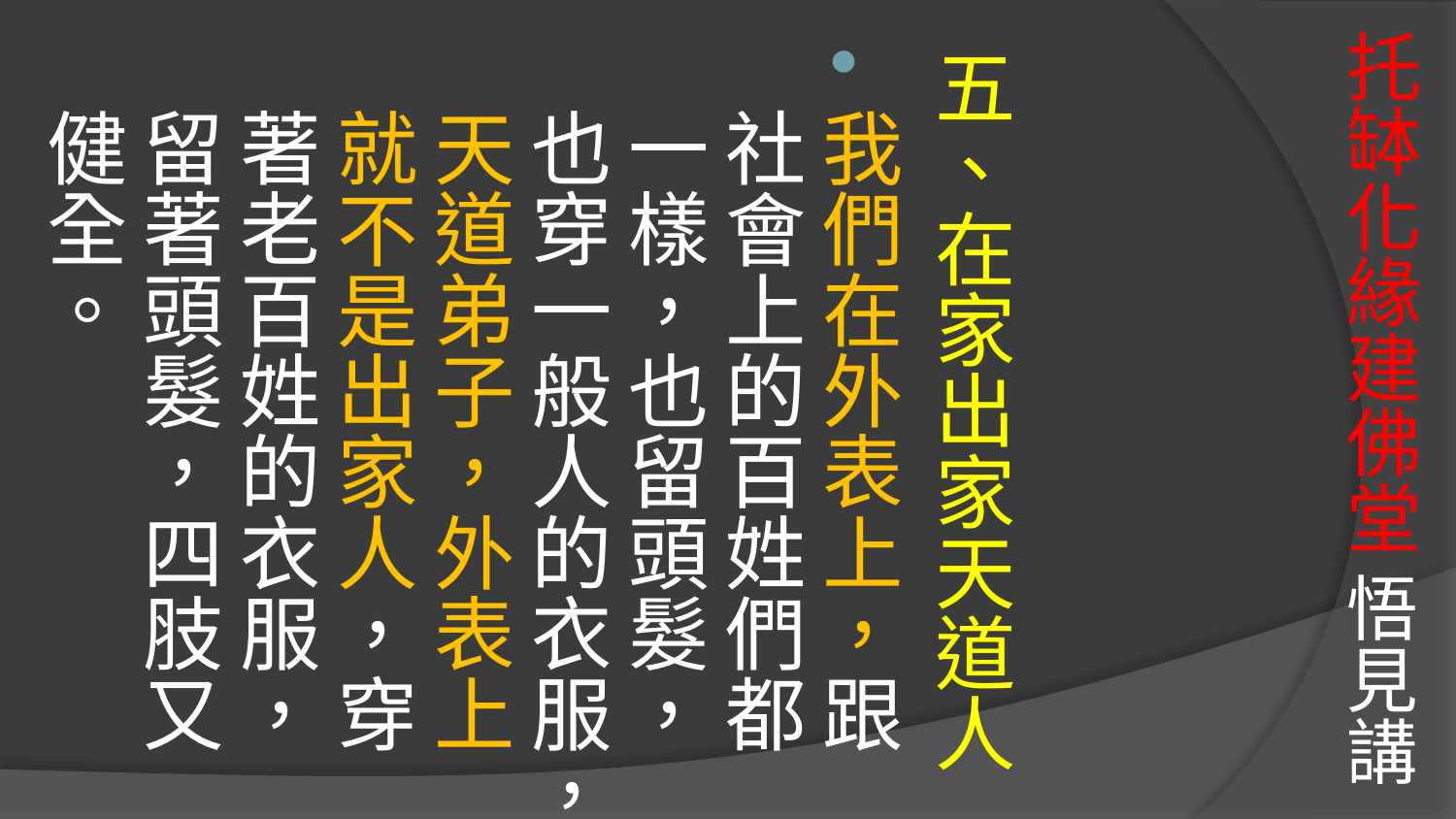

# 托缽化緣建佛堂 悟見講
五、在家出家天道人
我們在外表上，跟社會上的百姓們都一樣，也留頭髮，也穿一般人的衣服，天道弟子，外表上就不是出家人，穿著老百姓的衣服，留著頭髮，四肢又健全。